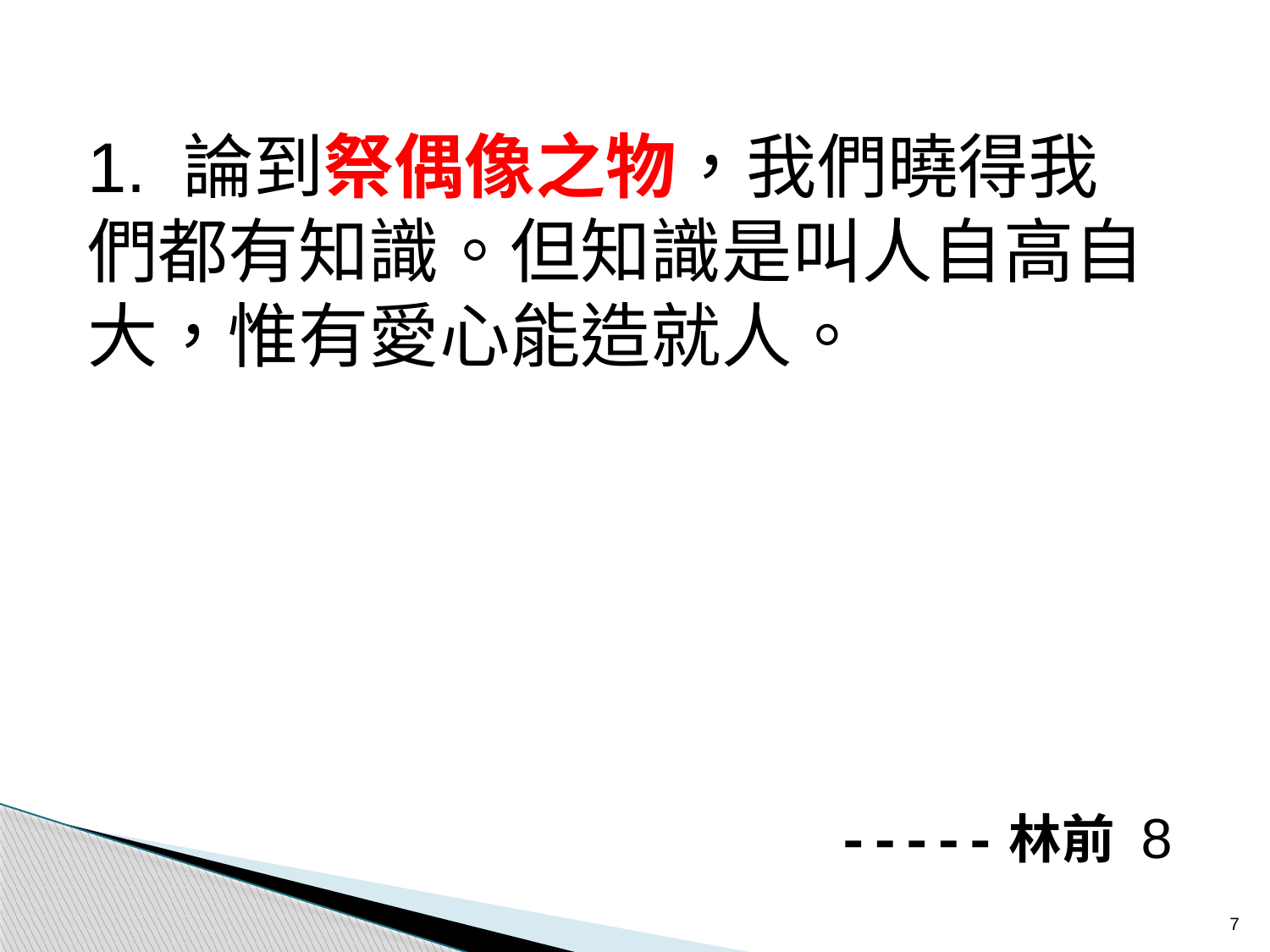

1. 論到祭偶像之物，我們曉得我們都有知識。但知識是叫人自高自大，惟有愛心能造就人。
-----林前 8
7